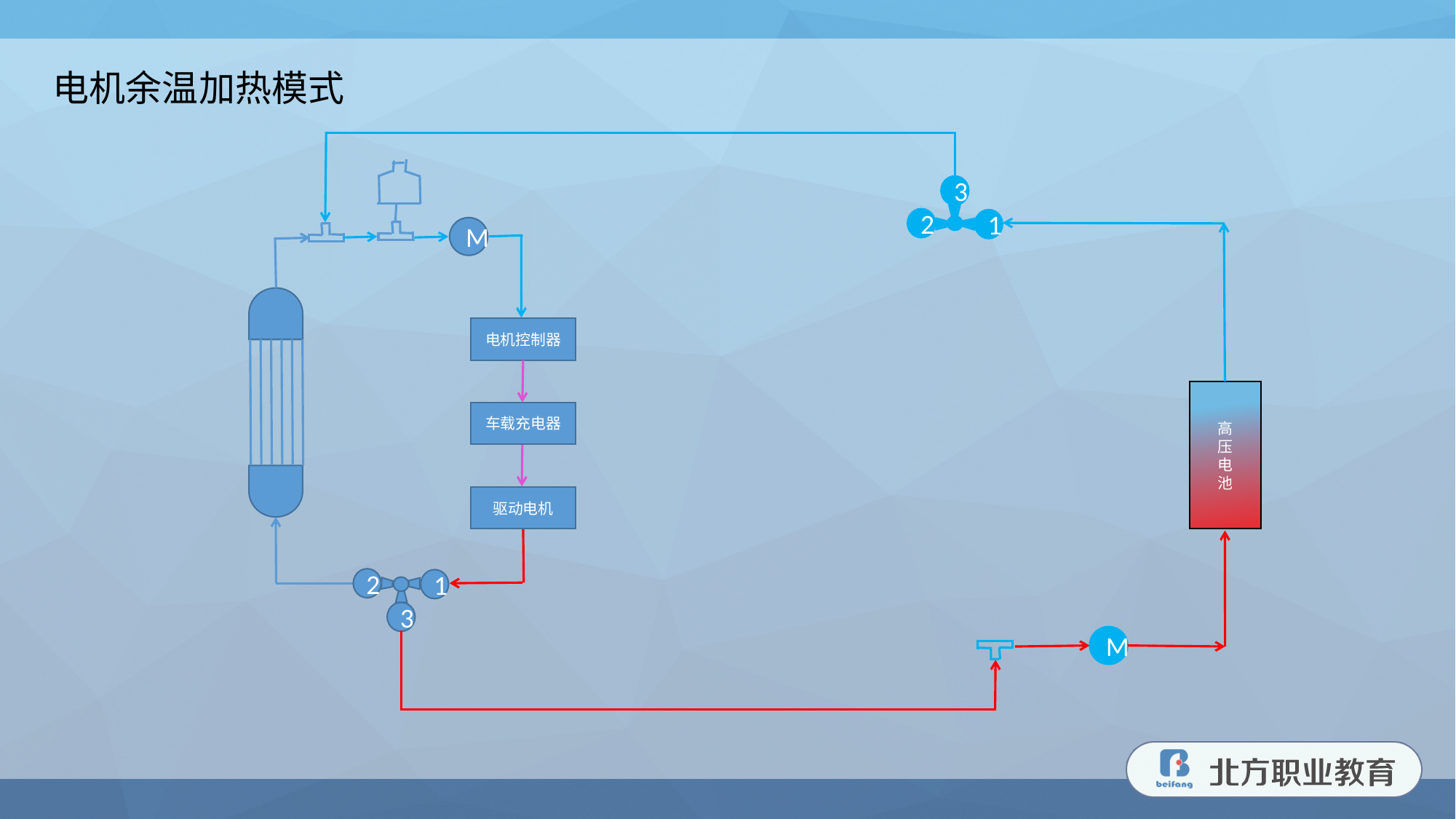

电机余温加热模式
1
2

3
M

电机控制器
高
压
电
池
车载充电器

驱动电机
2
1

3
M